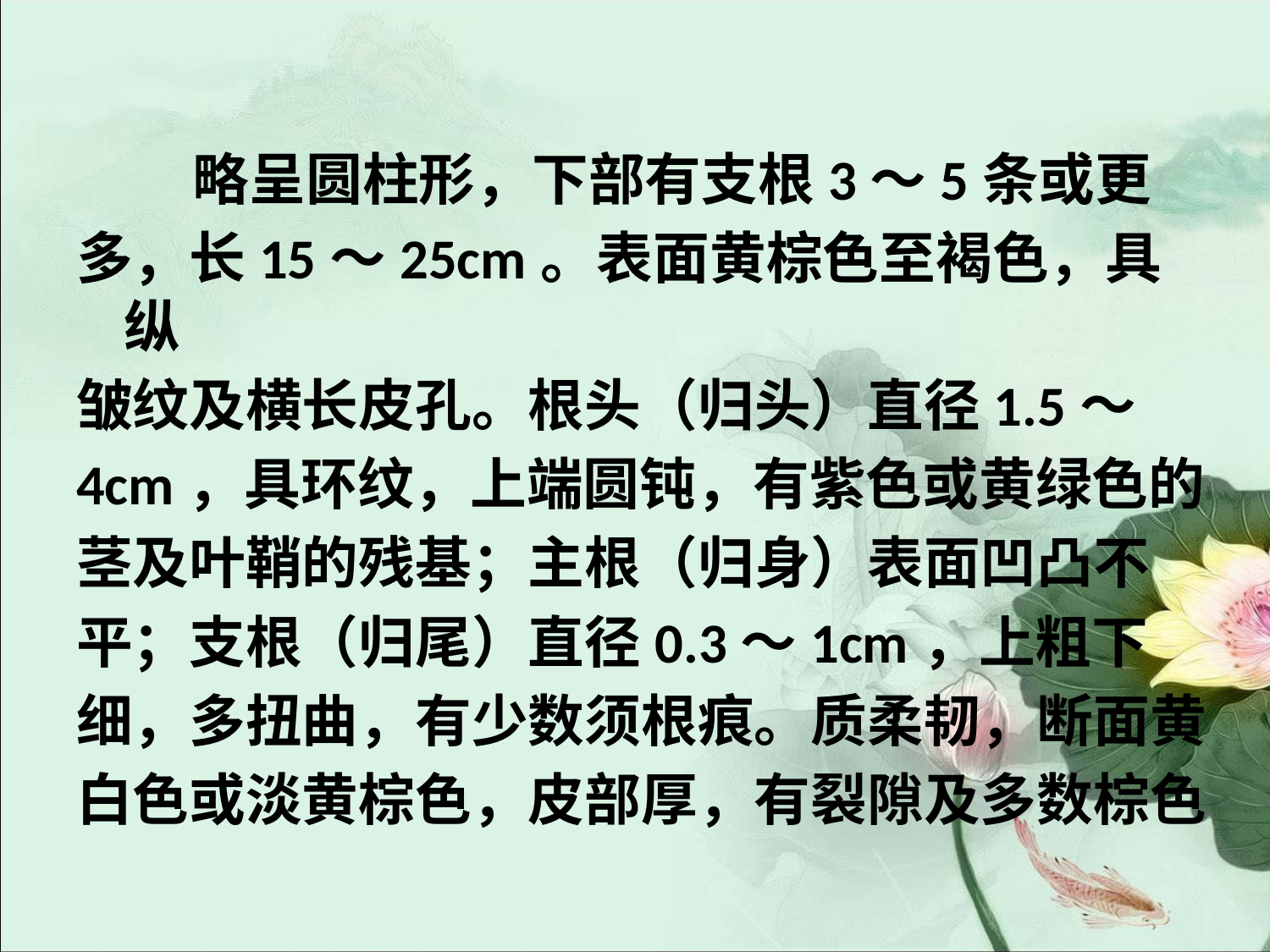

#
        略呈圆柱形，下部有支根3～5条或更
多，长15～25cm。表面黄棕色至褐色，具纵
皱纹及横长皮孔。根头（归头）直径1.5～
4cm，具环纹，上端圆钝，有紫色或黄绿色的
茎及叶鞘的残基；主根（归身）表面凹凸不
平；支根（归尾）直径0.3～1cm，上粗下
细，多扭曲，有少数须根痕。质柔韧，断面黄
白色或淡黄棕色，皮部厚，有裂隙及多数棕色